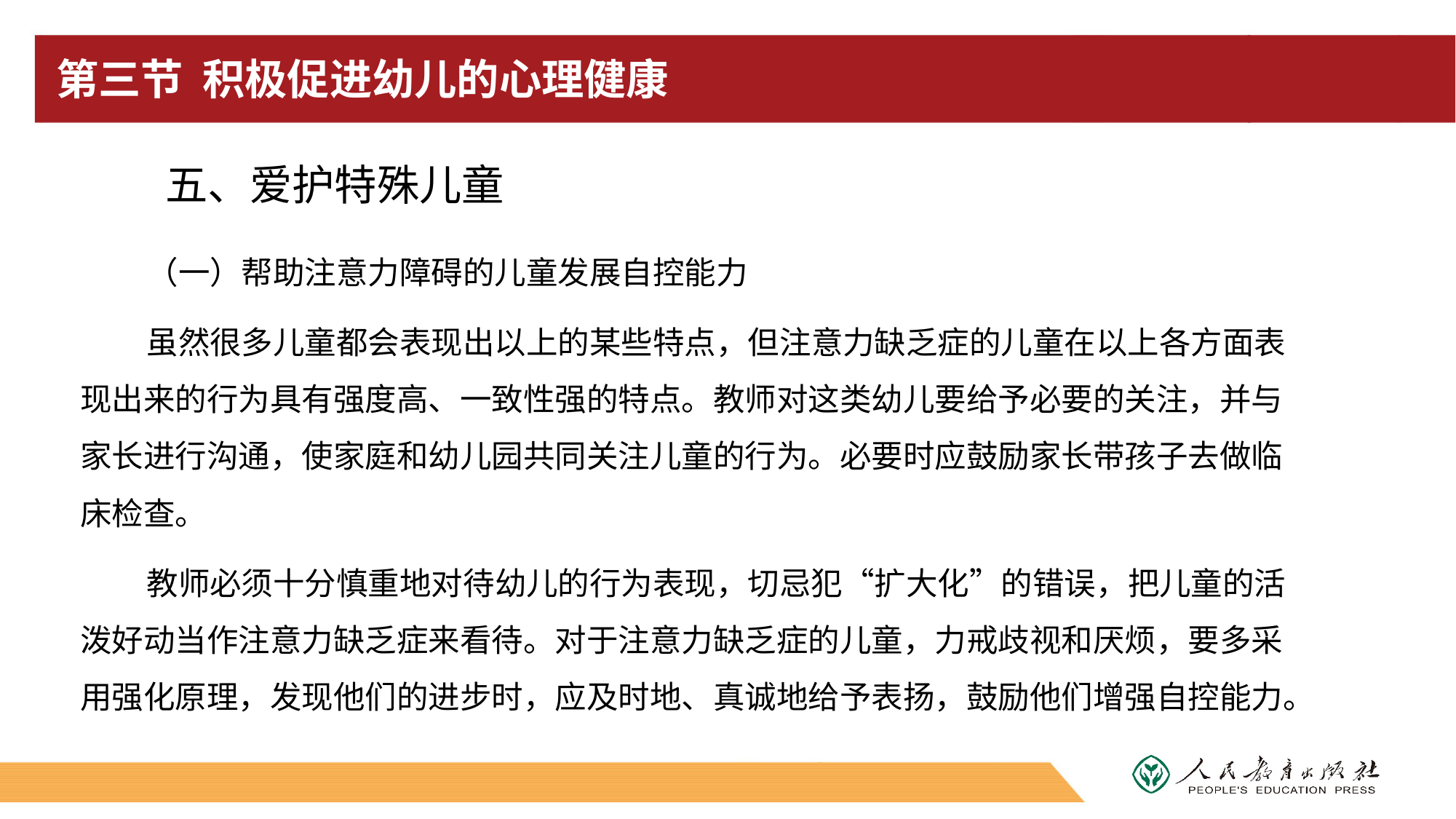

# 第三节  积极促进幼儿的心理健康
五、爱护特殊儿童
（一）帮助注意力障碍的儿童发展自控能力
虽然很多儿童都会表现出以上的某些特点，但注意力缺乏症的儿童在以上各方面表现出来的行为具有强度高、一致性强的特点。教师对这类幼儿要给予必要的关注，并与家长进行沟通，使家庭和幼儿园共同关注儿童的行为。必要时应鼓励家长带孩子去做临床检查。
教师必须十分慎重地对待幼儿的行为表现，切忌犯“扩大化”的错误，把儿童的活泼好动当作注意力缺乏症来看待。对于注意力缺乏症的儿童，力戒歧视和厌烦，要多采用强化原理，发现他们的进步时，应及时地、真诚地给予表扬，鼓励他们增强自控能力。